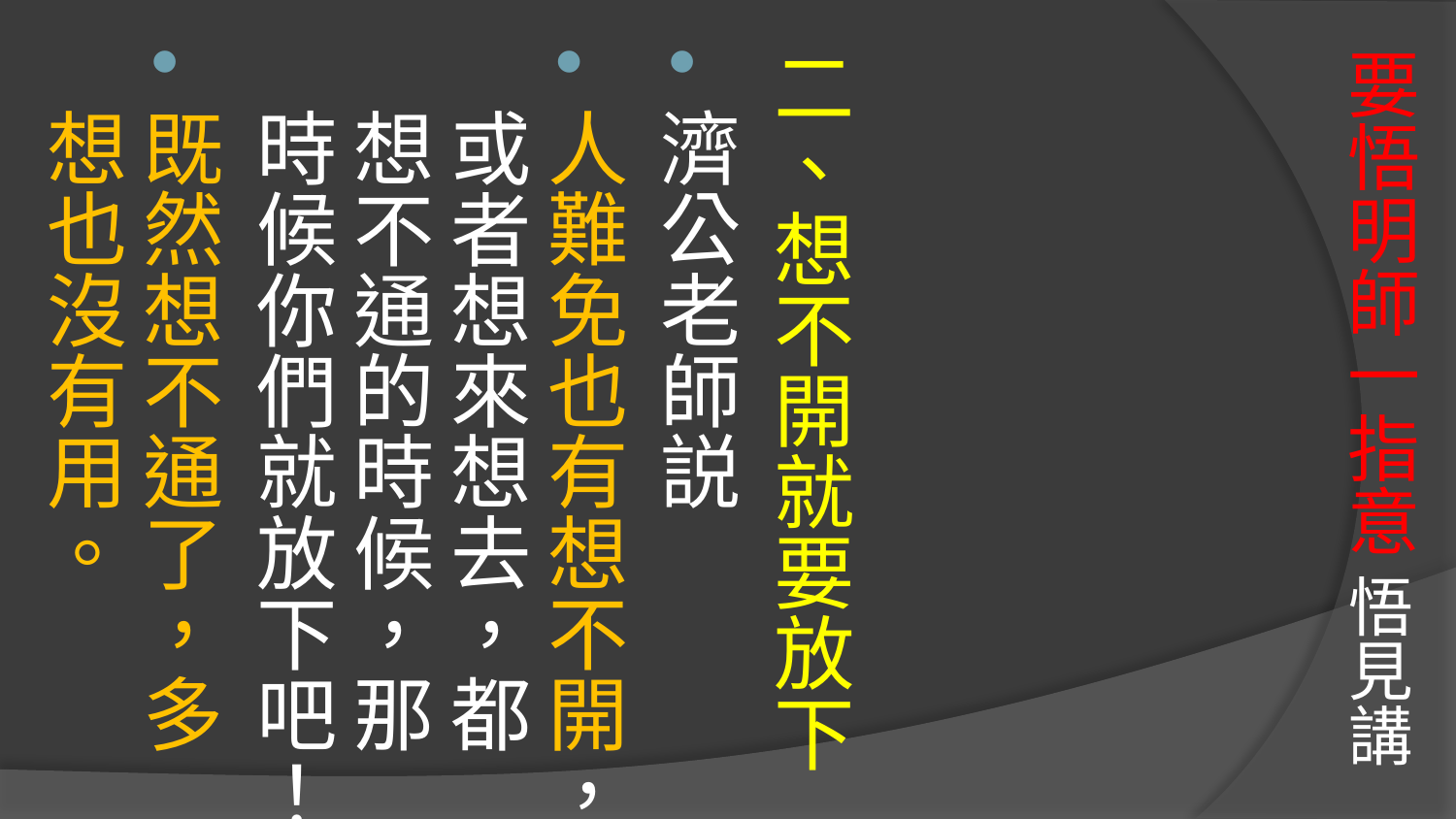

# 要悟明師一指意 悟見講
二、想不開就要放下
濟公老師説
人難免也有想不開，或者想來想去，都想不通的時候，那時候你們就放下吧！
既然想不通了，多想也沒有用。